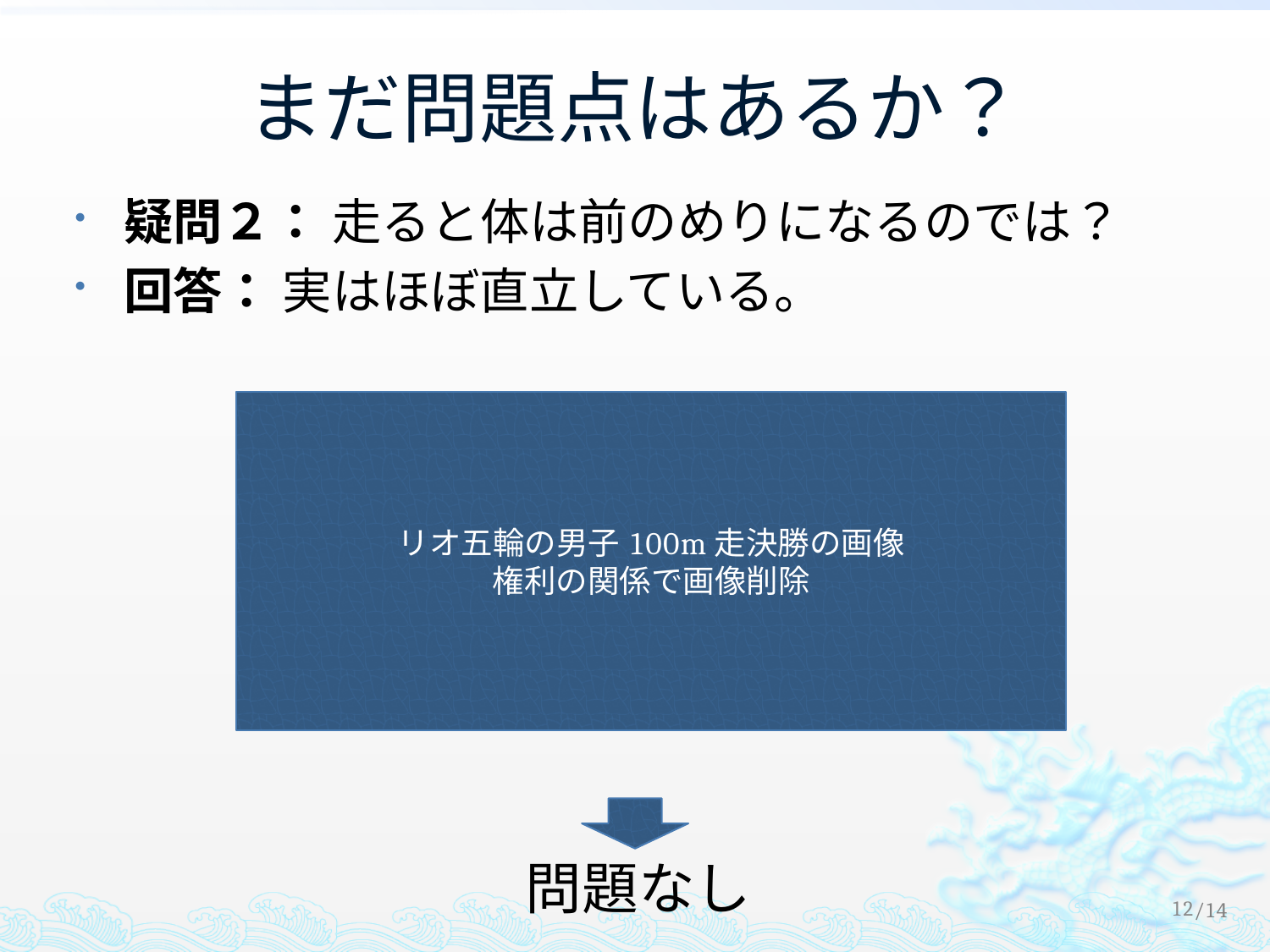

# まだ問題点はあるか？
疑問２： 走ると体は前のめりになるのでは？
回答： 実はほぼ直立している。
リオ五輪の男子100m走決勝の画像
権利の関係で画像削除

問題なし
12